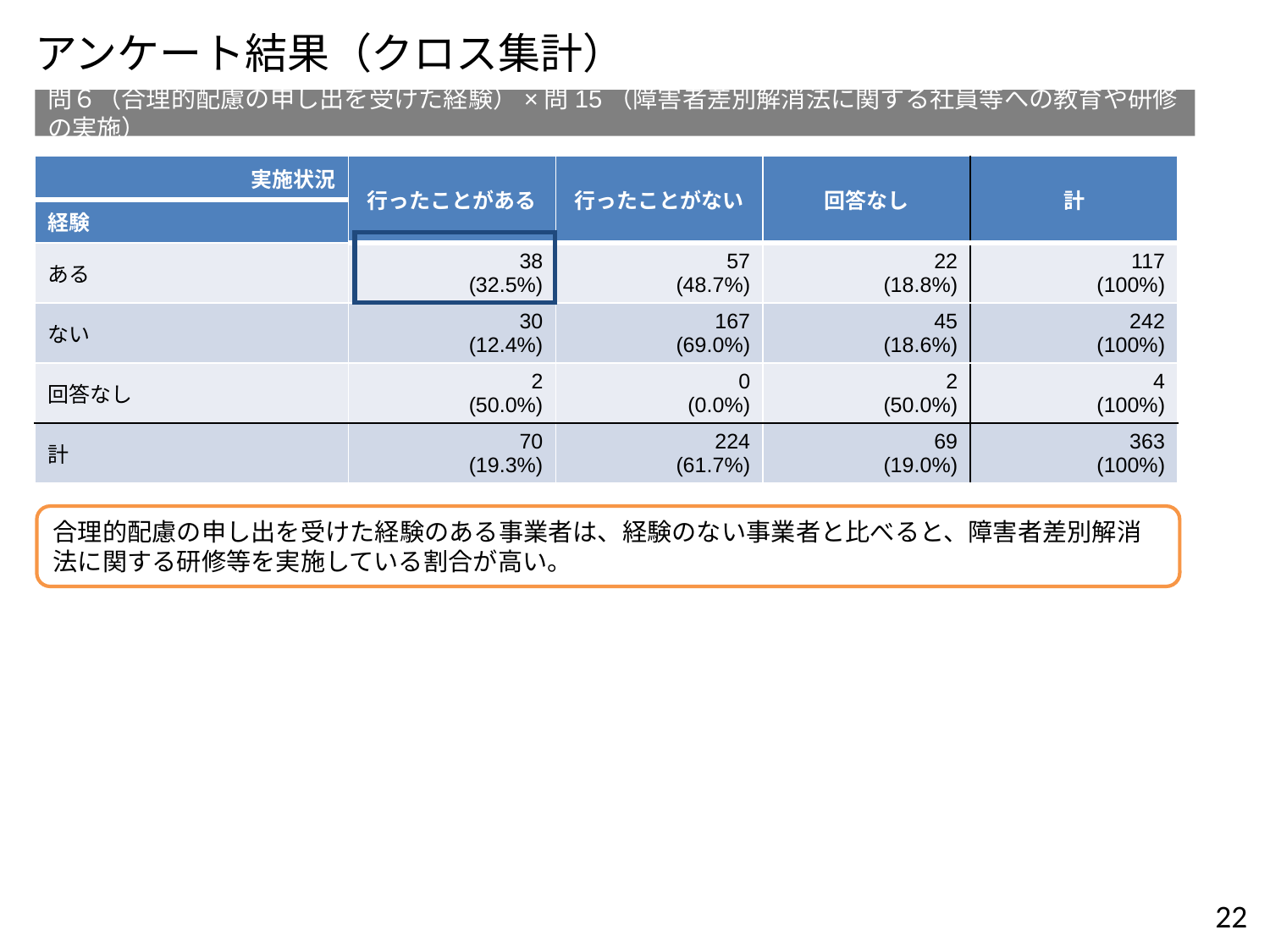

アンケート結果（クロス集計）

問６（合理的配慮の申し出を受けた経験）×問15（障害者差別解消法に関する社員等への教育や研修の実施）
| 実施状況 | 行ったことがある | 行ったことがない | 回答なし | 計 |
| --- | --- | --- | --- | --- |
| 経験 |  |  |  |  |
| ある | 38 (32.5%) | 57 (48.7%) | 22 (18.8%) | 117 (100%) |
| ない | 30 (12.4%) | 167 (69.0%) | 45 (18.6%) | 242 (100%) |
| 回答なし | 2 (50.0%) | 0 (0.0%) | 2 (50.0%) | 4 (100%) |
| 計 | 70 (19.3%) | 224 (61.7%) | 69 (19.0%) | 363 (100%) |
|  |
| --- |
合理的配慮の申し出を受けた経験のある事業者は、経験のない事業者と比べると、障害者差別解消法に関する研修等を実施している割合が高い。
22